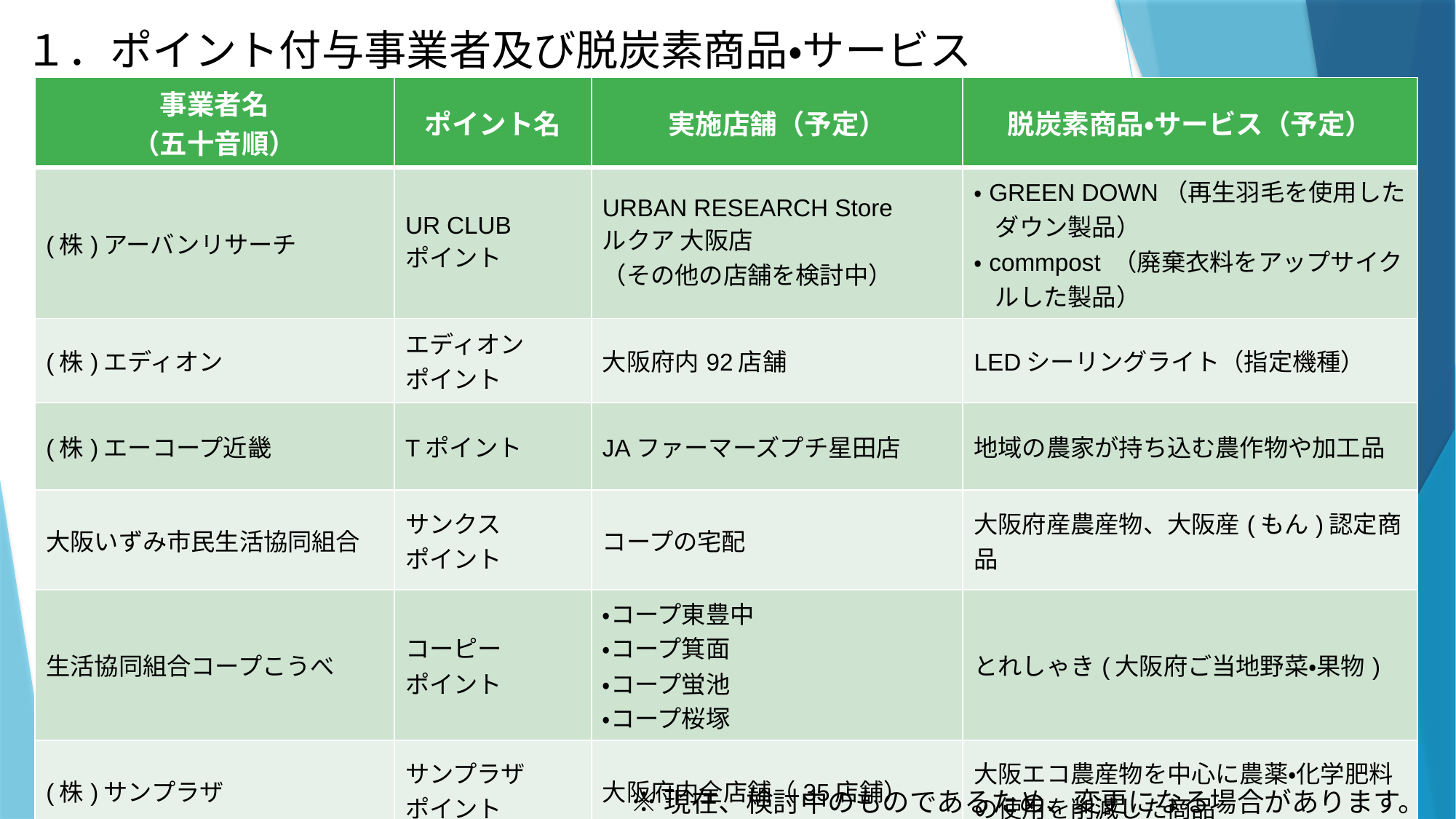

# １．ポイント付与事業者及び脱炭素商品・サービス
| 事業者名 （五十音順） | ポイント名 | 実施店舗（予定） | 脱炭素商品・サービス（予定） |
| --- | --- | --- | --- |
| (株)アーバンリサーチ | UR CLUB ポイント | URBAN RESEARCH Store ルクア 大阪店 （その他の店舗を検討中） | ・GREEN DOWN（再生羽毛を使用したダウン製品） ・commpost （廃棄衣料をアップサイクルした製品） |
| (株)エディオン | エディオン ポイント | 大阪府内92店舗 | LEDシーリングライト（指定機種） |
| (株)エーコープ近畿 | Tポイント | JAファーマーズプチ星田店 | 地域の農家が持ち込む農作物や加工品 |
| 大阪いずみ市民生活協同組合 | サンクス ポイント | コープの宅配 | 大阪府産農産物、大阪産(もん)認定商品 |
| 生活協同組合コープこうべ | コーピー ポイント | ・コープ東豊中 ・コープ箕面 ・コープ蛍池 ・コープ桜塚 | とれしゃき(大阪府ご当地野菜・果物) |
| (株)サンプラザ | サンプラザ ポイント | 大阪府内全店舗（35店舗） | 大阪エコ農産物を中心に農薬・化学肥料の使用を削減した商品 |
※現在、検討中のものであるため、変更になる場合があります。